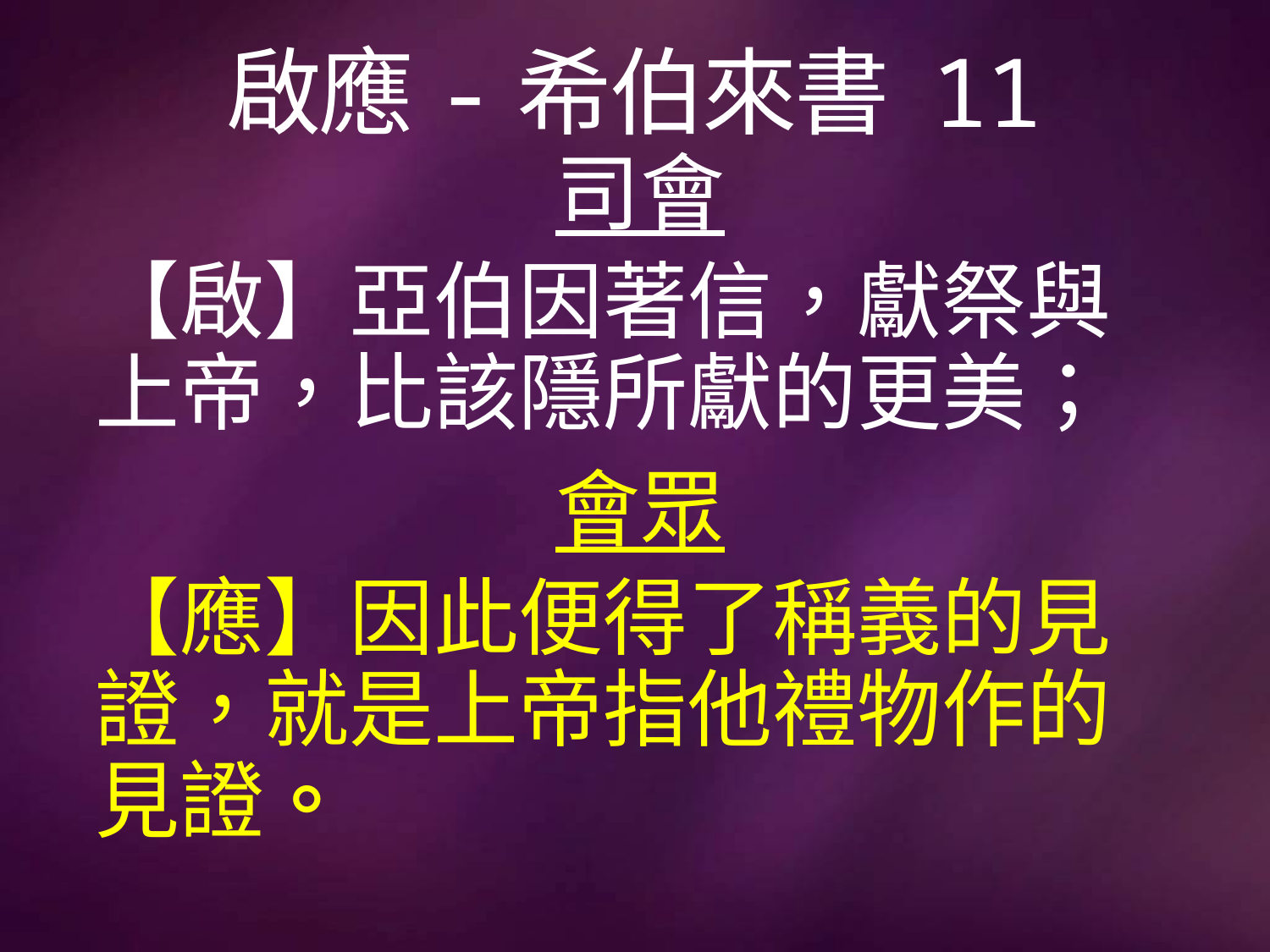

# 啟應-希伯來書 11
司會
【啟】亞伯因著信，獻祭與上帝，比該隱所獻的更美；

會眾
【應】因此便得了稱義的見證，就是上帝指他禮物作的見證。